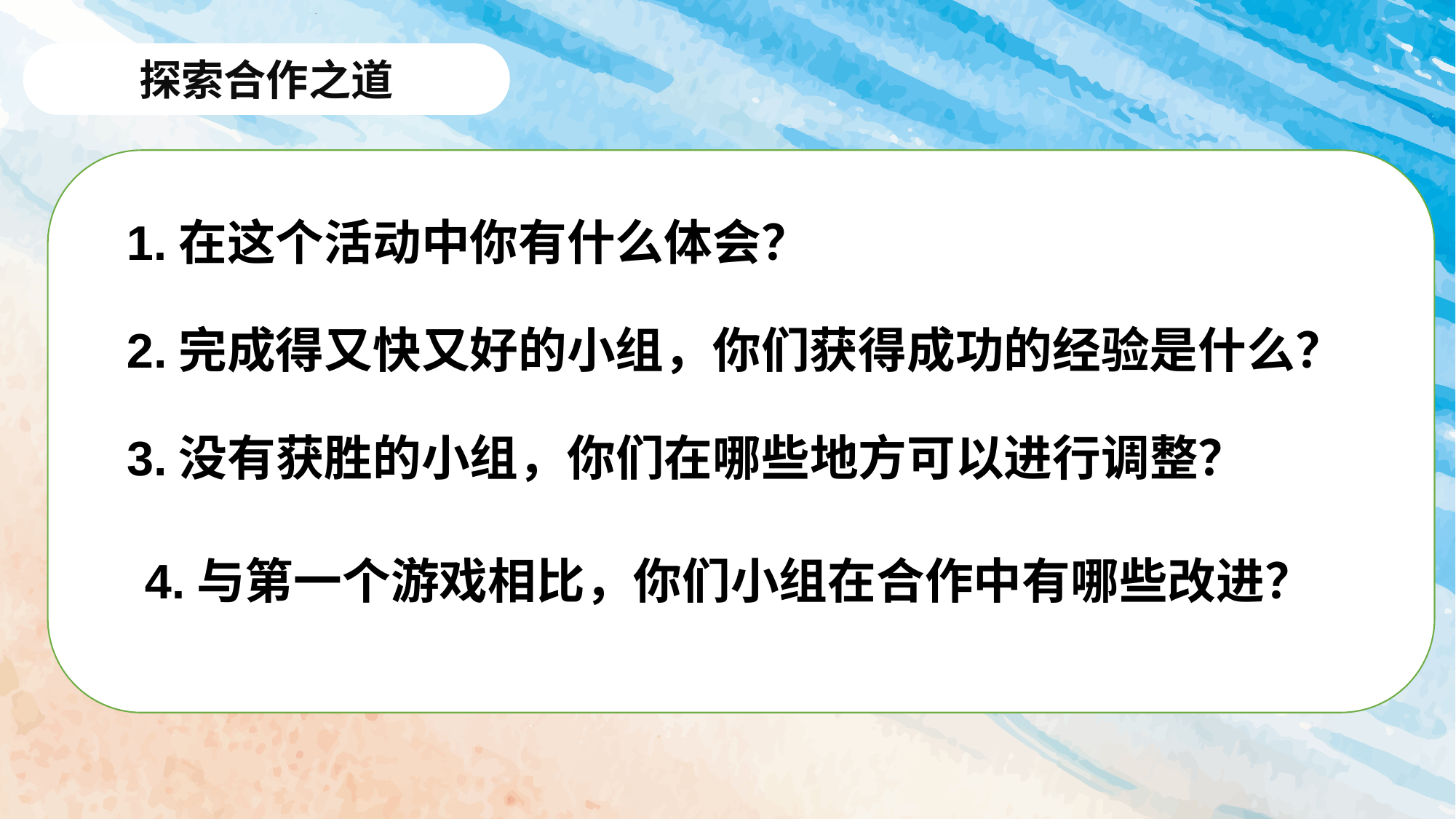

探索合作之道

1.在这个活动中你有什么体会？
2.完成得又快又好的小组，你们获得成功的经验是什么？
3.没有获胜的小组，你们在哪些地方可以进行调整？
4.与第一个游戏相比，你们小组在合作中有哪些改进？